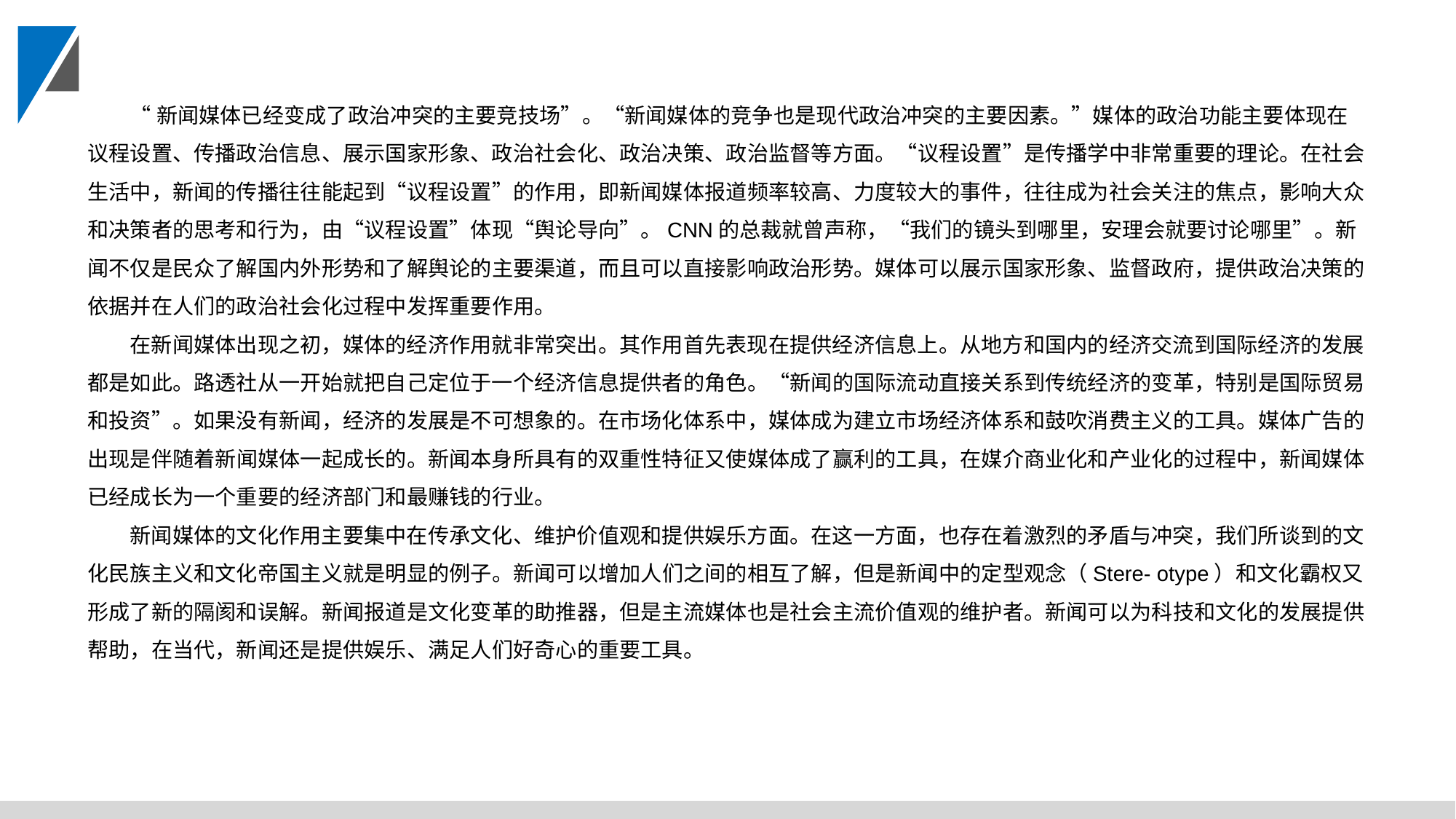

“新闻媒体已经变成了政治冲突的主要竞技场”。“新闻媒体的竞争也是现代政治冲突的主要因素。”媒体的政治功能主要体现在议程设置、传播政治信息、展示国家形象、政治社会化、政治决策、政治监督等方面。“议程设置”是传播学中非常重要的理论。在社会生活中，新闻的传播往往能起到“议程设置”的作用，即新闻媒体报道频率较高、力度较大的事件，往往成为社会关注的焦点，影响大众和决策者的思考和行为，由“议程设置”体现“舆论导向”。CNN的总裁就曾声称，“我们的镜头到哪里，安理会就要讨论哪里”。新闻不仅是民众了解国内外形势和了解舆论的主要渠道，而且可以直接影响政治形势。媒体可以展示国家形象、监督政府，提供政治决策的依据并在人们的政治社会化过程中发挥重要作用。
在新闻媒体出现之初，媒体的经济作用就非常突出。其作用首先表现在提供经济信息上。从地方和国内的经济交流到国际经济的发展都是如此。路透社从一开始就把自己定位于一个经济信息提供者的角色。“新闻的国际流动直接关系到传统经济的变革，特别是国际贸易和投资”。如果没有新闻，经济的发展是不可想象的。在市场化体系中，媒体成为建立市场经济体系和鼓吹消费主义的工具。媒体广告的出现是伴随着新闻媒体一起成长的。新闻本身所具有的双重性特征又使媒体成了赢利的工具，在媒介商业化和产业化的过程中，新闻媒体已经成长为一个重要的经济部门和最赚钱的行业。
新闻媒体的文化作用主要集中在传承文化、维护价值观和提供娱乐方面。在这一方面，也存在着激烈的矛盾与冲突，我们所谈到的文化民族主义和文化帝国主义就是明显的例子。新闻可以增加人们之间的相互了解，但是新闻中的定型观念（Stere- otype）和文化霸权又形成了新的隔阂和误解。新闻报道是文化变革的助推器，但是主流媒体也是社会主流价值观的维护者。新闻可以为科技和文化的发展提供帮助，在当代，新闻还是提供娱乐、满足人们好奇心的重要工具。